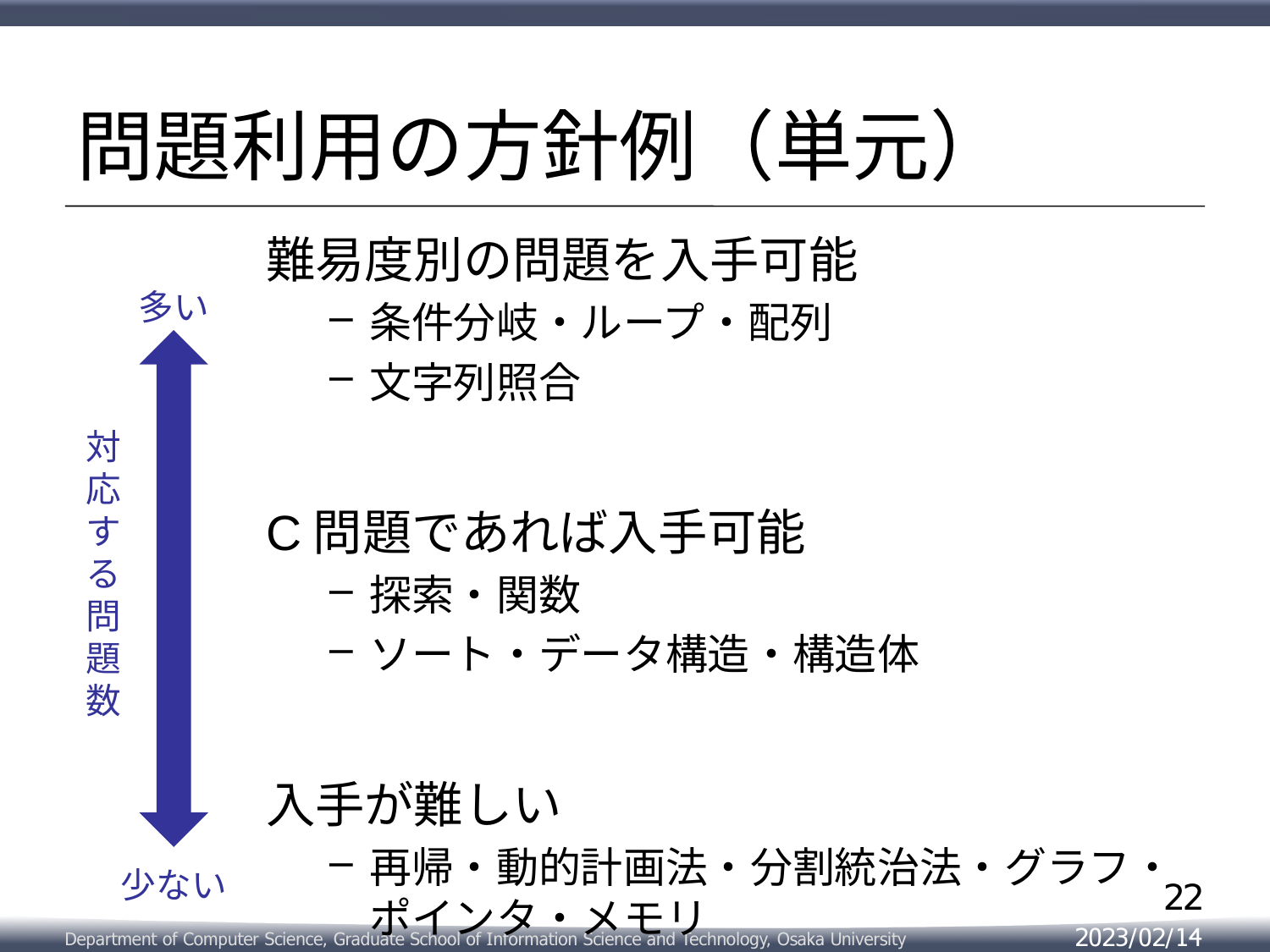

# 問題利用の方針例（単元）
難易度別の問題を入手可能
条件分岐・ループ・配列
文字列照合

C問題であれば入手可能
探索・関数
ソート・データ構造・構造体

入手が難しい
再帰・動的計画法・分割統治法・グラフ・
ポインタ・メモリ
多い

対応する問題数
少ない
22
2023/02/14